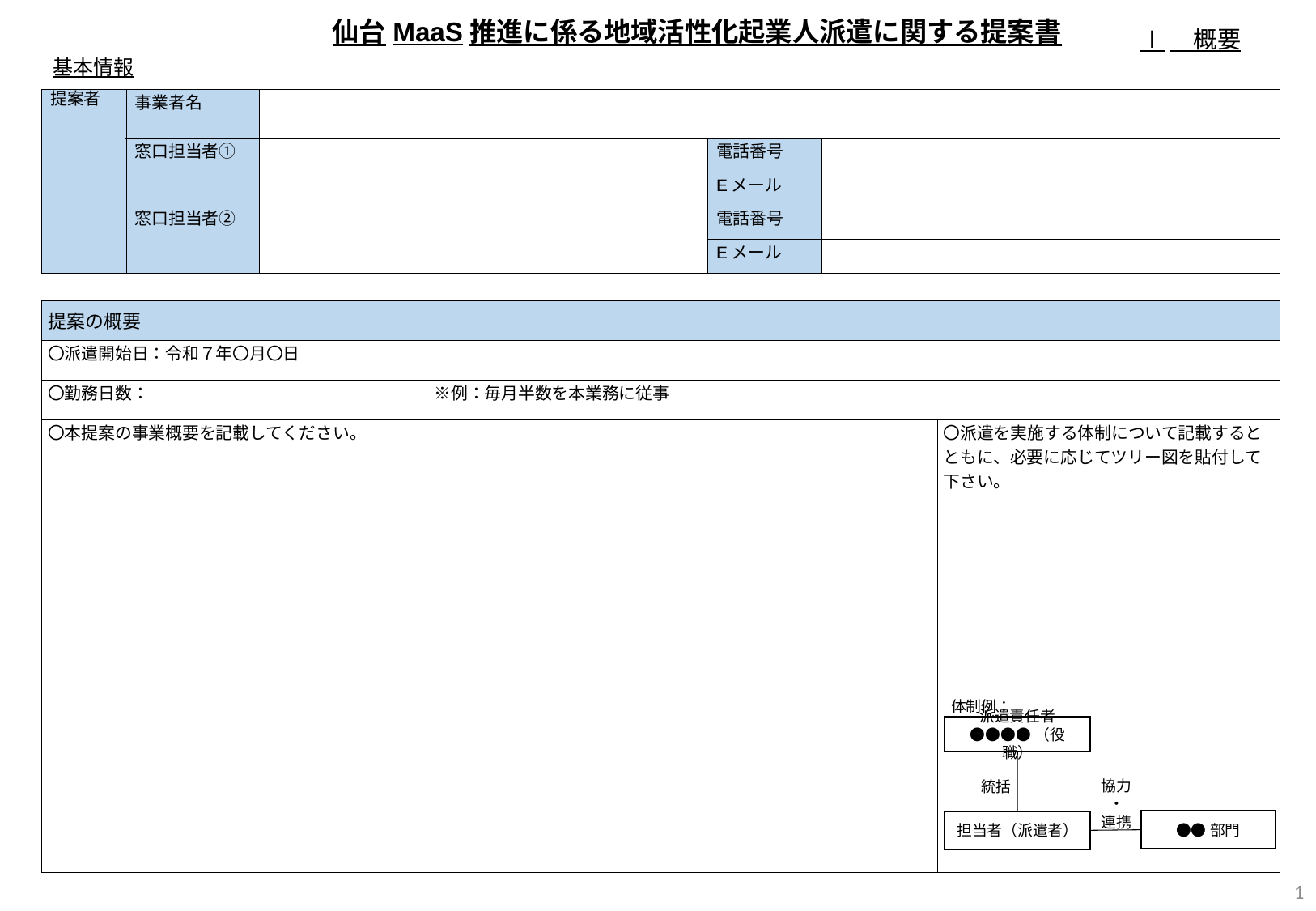

仙台MaaS推進に係る地域活性化起業人派遣に関する提案書
Ⅰ　概要
基本情報
| 提案者 | 事業者名 |  |  |  |
| --- | --- | --- | --- | --- |
|  | 窓口担当者① |  | 電話番号 |  |
|  |  |  | Eメール |  |
|  | 窓口担当者② |  | 電話番号 |  |
|  |  |  | Eメール |  |
| 提案の概要 |  |
| --- | --- |
| 〇派遣開始日：令和７年〇月〇日 |  |
| 〇勤務日数：　　　　　　　　　　　　　　　　　※例：毎月半数を本業務に従事 |  |
| 〇本提案の事業概要を記載してください。 | 〇派遣を実施する体制について記載するとともに、必要に応じてツリー図を貼付して下さい。 |
体制例：
派遣責任者
●●●●（役職）
協力
・
連携
統括
●●部門
担当者（派遣者）
1